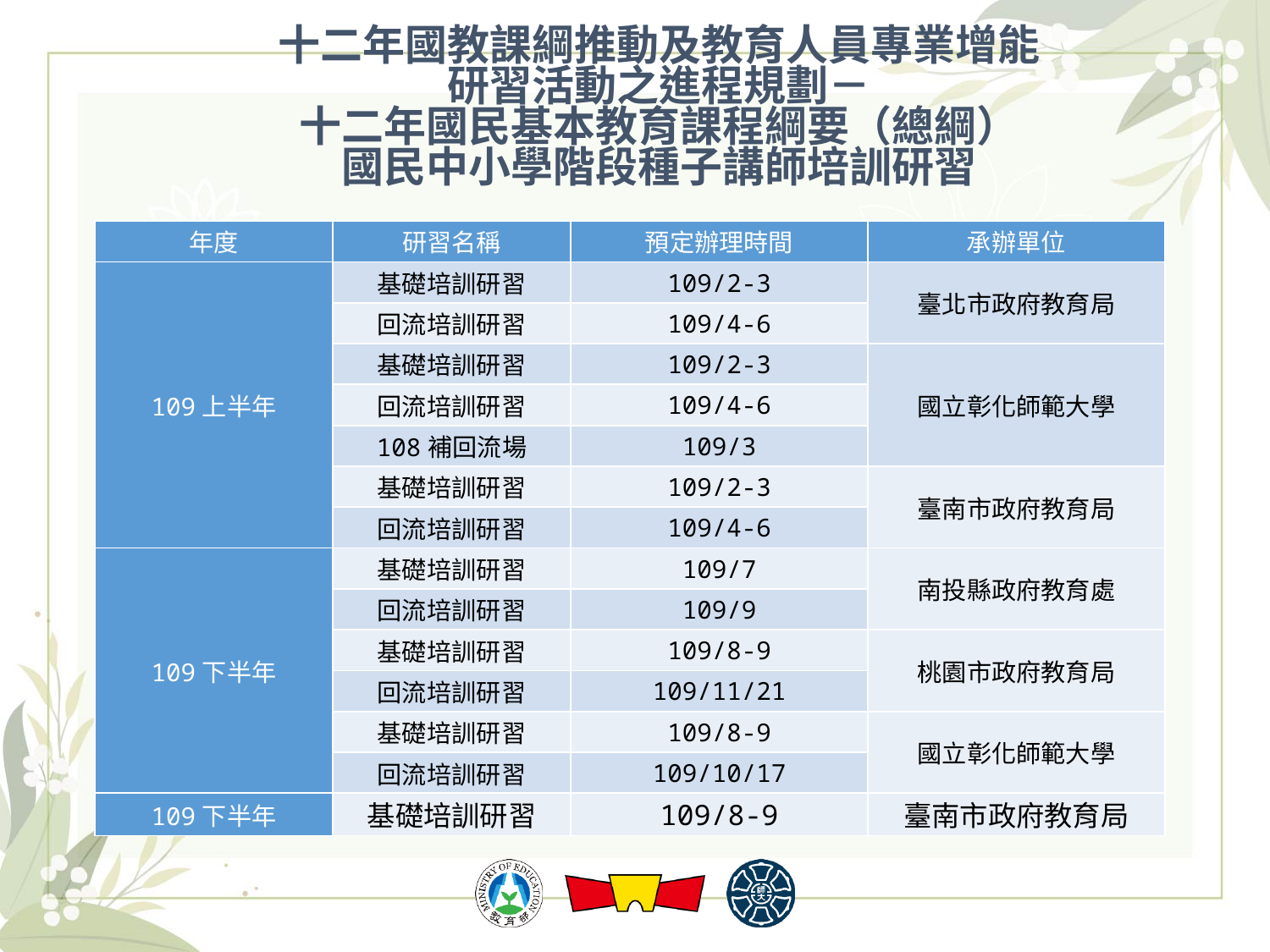

# 十二年國教課綱推動及教育人員專業增能 研習活動之進程規劃－ 十二年國民基本教育課程綱要（總綱） 國民中小學階段種子講師培訓研習
| 年度 | 研習名稱 | 預定辦理時間 | 承辦單位 |
| --- | --- | --- | --- |
| 109上半年 | 基礎培訓研習 | 109/2-3 | 臺北市政府教育局 |
|  | 回流培訓研習 | 109/4-6 |  |
|  | 基礎培訓研習 | 109/2-3 | 國立彰化師範大學 |
|  | 回流培訓研習 | 109/4-6 |  |
|  | 108補回流場 | 109/3 |  |
|  | 基礎培訓研習 | 109/2-3 | 臺南市政府教育局 |
|  | 回流培訓研習 | 109/4-6 |  |
| 109下半年 | 基礎培訓研習 | 109/7 | 南投縣政府教育處 |
|  | 回流培訓研習 | 109/9 |  |
|  | 基礎培訓研習 | 109/8-9 | 桃園市政府教育局 |
|  | 回流培訓研習 | 109/11/21 |  |
|  | 基礎培訓研習 | 109/8-9 | 國立彰化師範大學 |
|  | 回流培訓研習 | 109/10/17 |  |
| 109下半年 | 基礎培訓研習 | 109/8-9 | 臺南市政府教育局 |